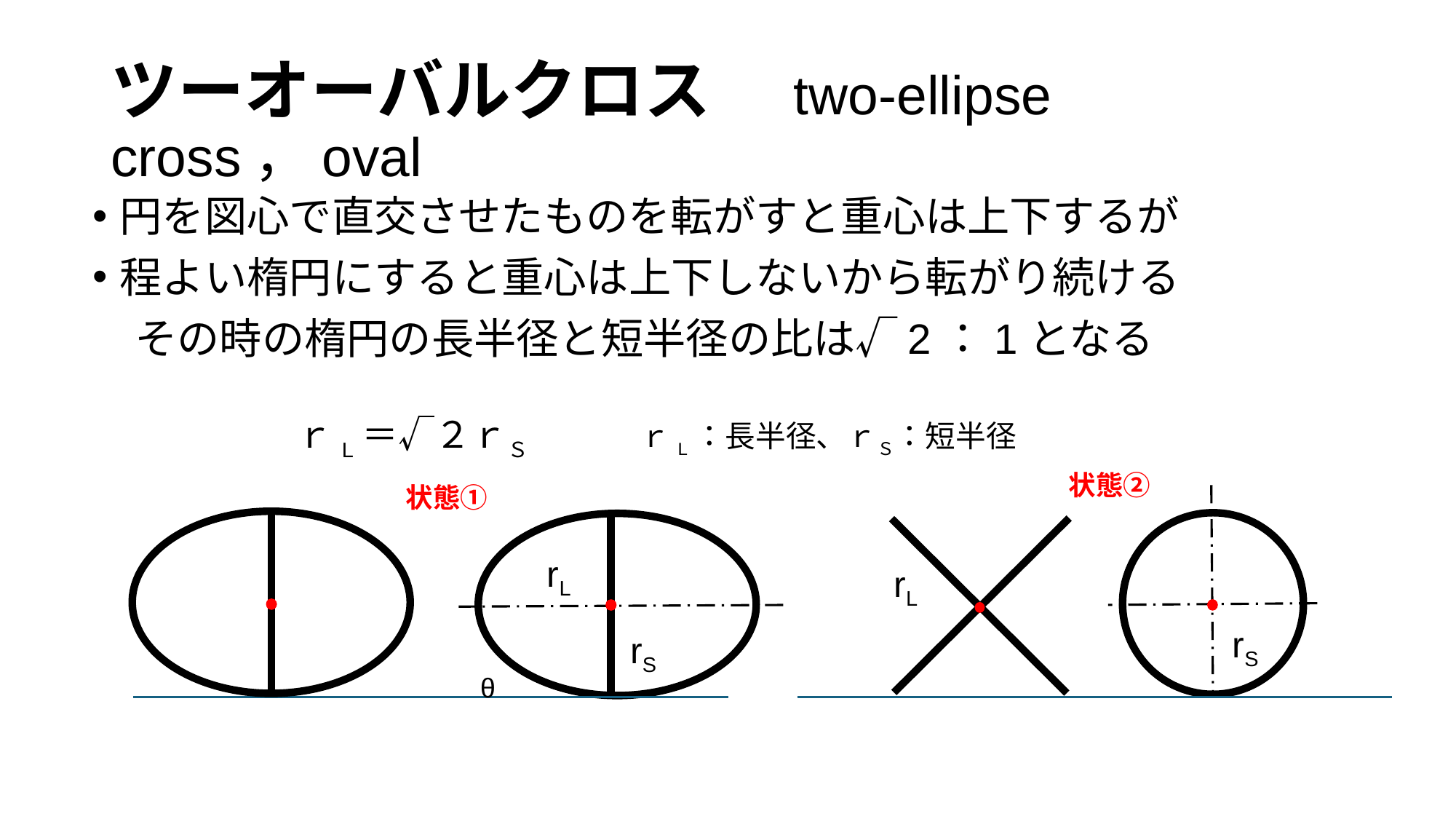

# ツーオーバルクロス　two-ellipse cross，oval
円を図心で直交させたものを転がすと重心は上下するが
程よい楕円にすると重心は上下しないから転がり続ける
　その時の楕円の長半径と短半径の比は√2：1となる
ｒL＝√２ｒＳ
ｒL：長半径、ｒＳ：短半径
状態②

状態①

rL
rL

rS
rS
θ